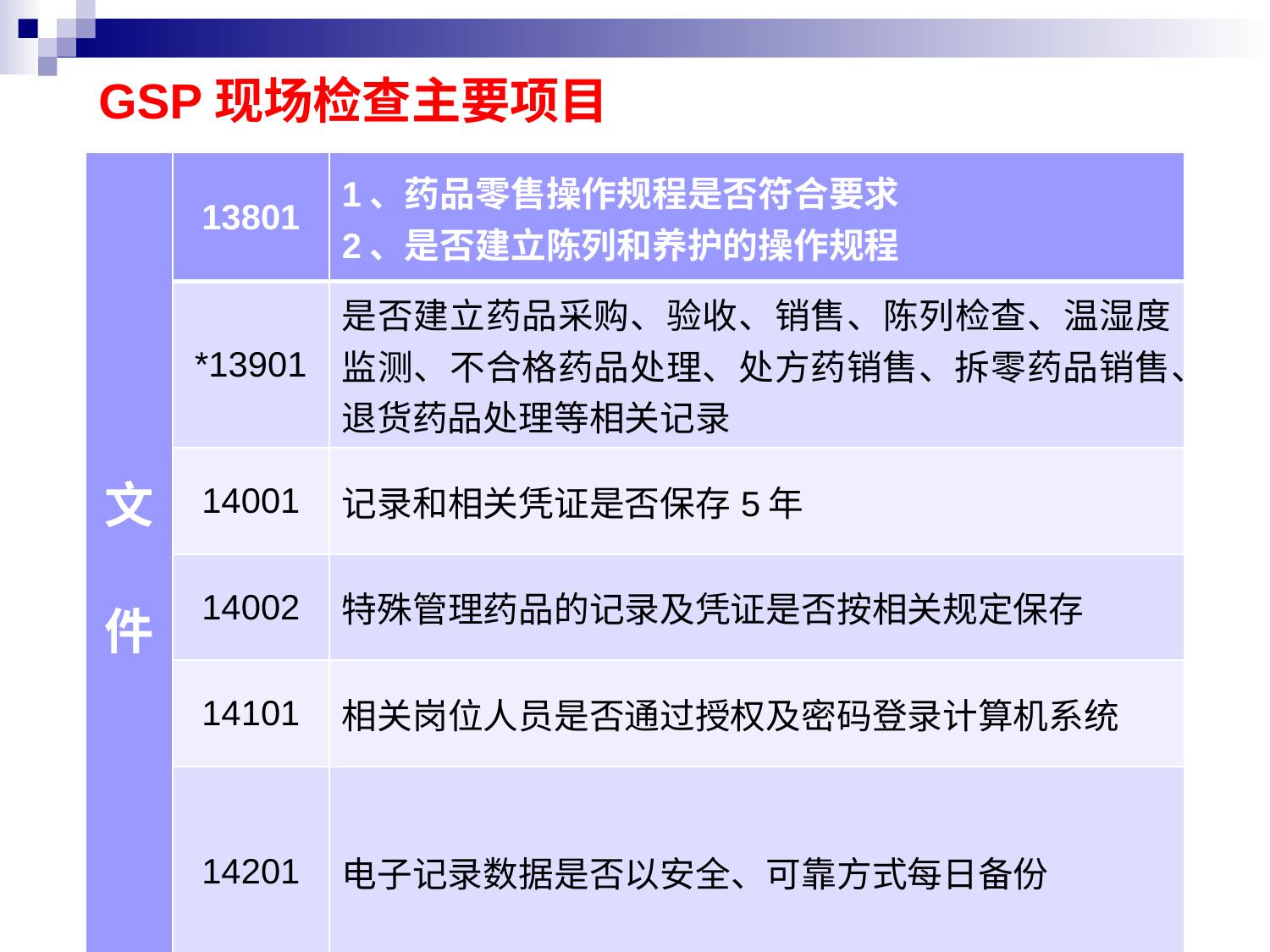

# GSP现场检查主要项目
| 文 件 | 13801 | 1、药品零售操作规程是否符合要求 2、是否建立陈列和养护的操作规程 |
| --- | --- | --- |
|  | \*13901 | 是否建立药品采购、验收、销售、陈列检查、温湿度监测、不合格药品处理、处方药销售、拆零药品销售、退货药品处理等相关记录 |
|  | 14001 | 记录和相关凭证是否保存5年 |
|  | 14002 | 特殊管理药品的记录及凭证是否按相关规定保存 |
|  | 14101 | 相关岗位人员是否通过授权及密码登录计算机系统 |
|  | 14201 | 电子记录数据是否以安全、可靠方式每日备份 |